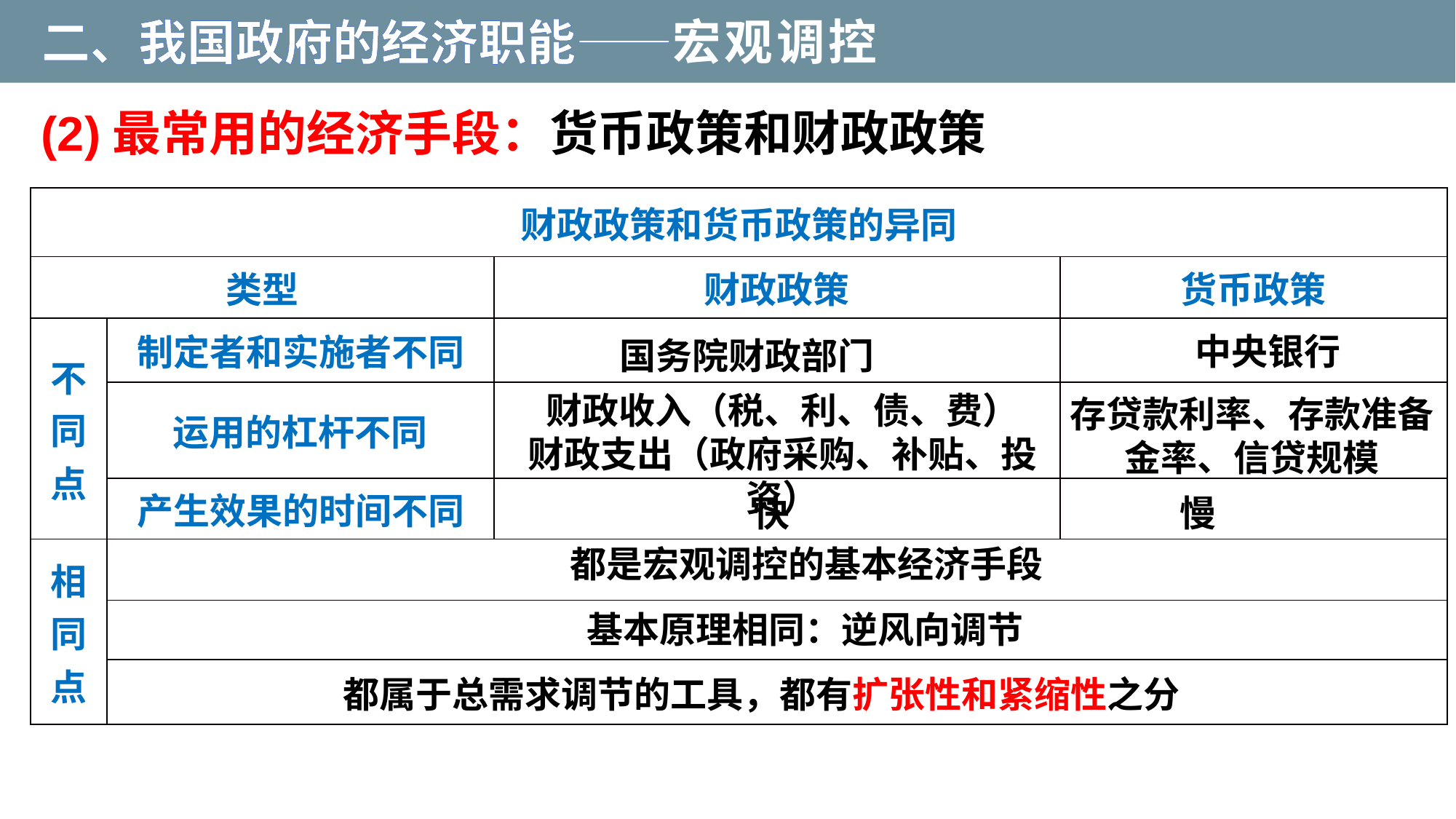

二、我国政府的经济职能——宏观调控
(2)最常用的经济手段：货币政策和财政政策
| 财政政策和货币政策的异同 |  |  |  |
| --- | --- | --- | --- |
| 类型 |  | 财政政策 | 货币政策 |
| 不同点 | 制定者和实施者不同 |  |  |
|  | 运用的杠杆不同 |  |  |
|  | 产生效果的时间不同 |  |  |
| 相同点 |  |  |  |
|  |  |  |  |
|  |  |  |  |
中央银行
国务院财政部门
财政收入（税、利、债、费）
财政支出（政府采购、补贴、投资）
存贷款利率、存款准备金率、信贷规模
WORKING
慢
快
都是宏观调控的基本经济手段
基本原理相同：逆风向调节
都属于总需求调节的工具，都有扩张性和紧缩性之分